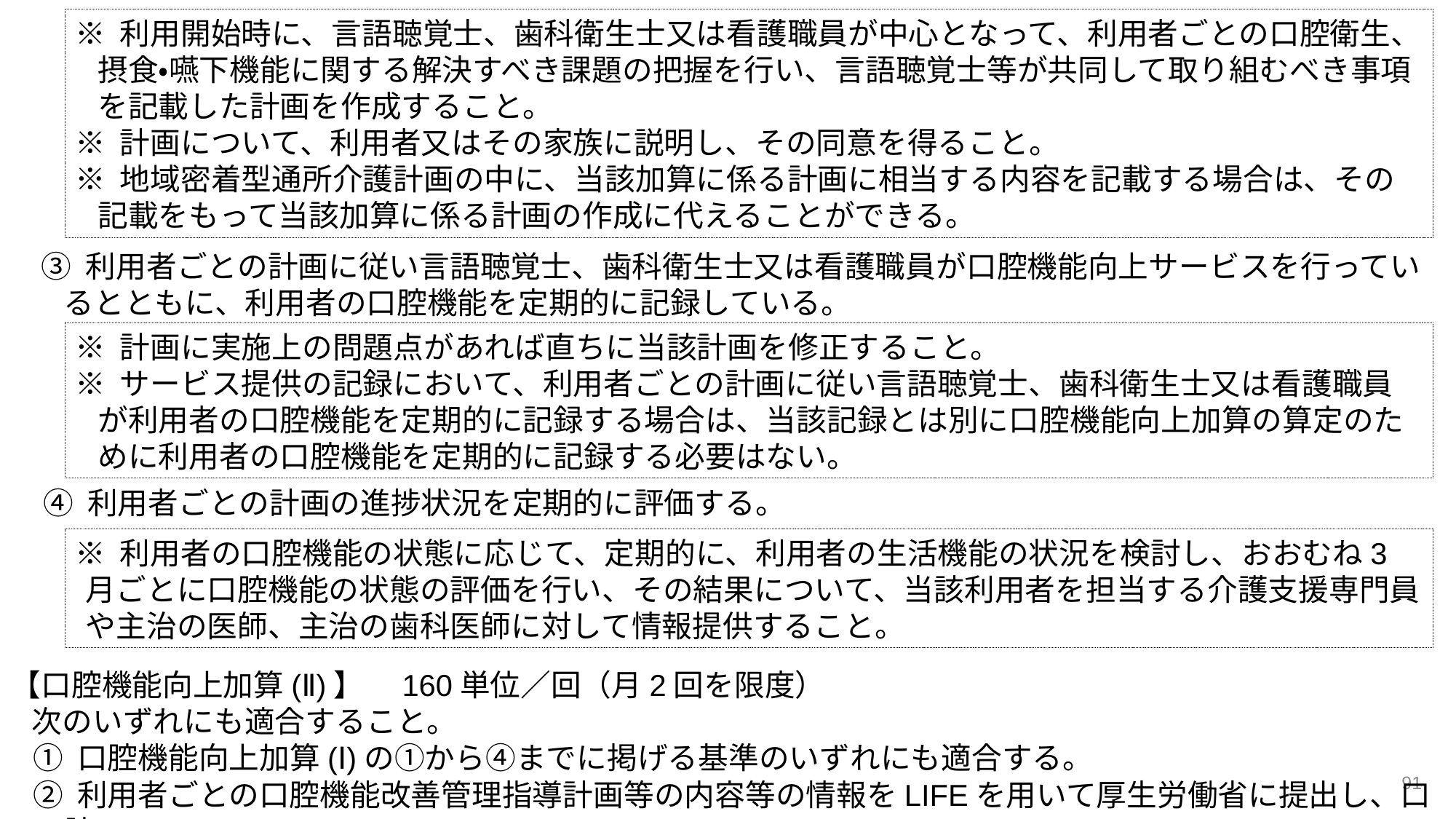

※ 利用開始時に、言語聴覚士、歯科衛生士又は看護職員が中心となって、利用者ごとの口腔衛生、摂食・嚥下機能に関する解決すべき課題の把握を行い、言語聴覚士等が共同して取り組むべき事項を記載した計画を作成すること。
※ 計画について、利用者又はその家族に説明し、その同意を得ること。
※ 地域密着型通所介護計画の中に、当該加算に係る計画に相当する内容を記載する場合は、その記載をもって当該加算に係る計画の作成に代えることができる。
③ 利用者ごとの計画に従い言語聴覚士、歯科衛生士又は看護職員が口腔機能向上サービスを行っているとともに、利用者の口腔機能を定期的に記録している。

④ 利用者ごとの計画の進捗状況を定期的に評価する。

【口腔機能向上加算(Ⅱ)】　160単位／回（月2回を限度）
次のいずれにも適合すること。
① 口腔機能向上加算(Ⅰ)の①から④までに掲げる基準のいずれにも適合する。
② 利用者ごとの口腔機能改善管理指導計画等の内容等の情報をLIFEを用いて厚生労働省に提出し、口腔
※ 計画に実施上の問題点があれば直ちに当該計画を修正すること。
※ サービス提供の記録において、利用者ごとの計画に従い言語聴覚士、歯科衛生士又は看護職員が利用者の口腔機能を定期的に記録する場合は、当該記録とは別に口腔機能向上加算の算定のために利用者の口腔機能を定期的に記録する必要はない。
※ 利用者の口腔機能の状態に応じて、定期的に、利用者の生活機能の状況を検討し、おおむね3月ごとに口腔機能の状態の評価を行い、その結果について、当該利用者を担当する介護支援専門員や主治の医師、主治の歯科医師に対して情報提供すること。

91